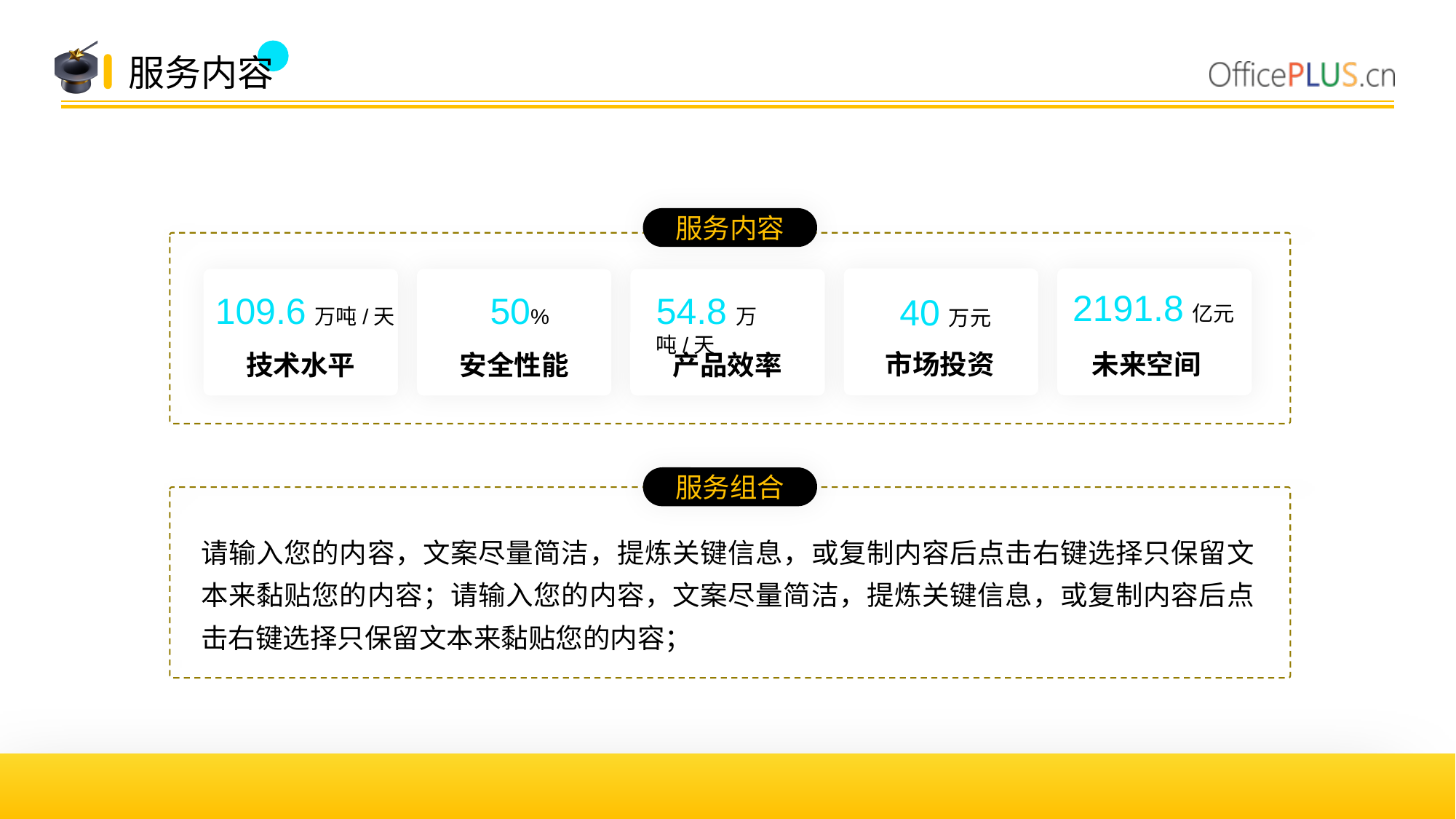

服务内容
服务内容

2191.8亿元
109.6万吨/天
50%
54.8万吨/天
40万元
市场投资
未来空间
技术水平
安全性能
产品效率
服务组合

请输入您的内容，文案尽量简洁，提炼关键信息，或复制内容后点击右键选择只保留文本来黏贴您的内容；请输入您的内容，文案尽量简洁，提炼关键信息，或复制内容后点击右键选择只保留文本来黏贴您的内容；